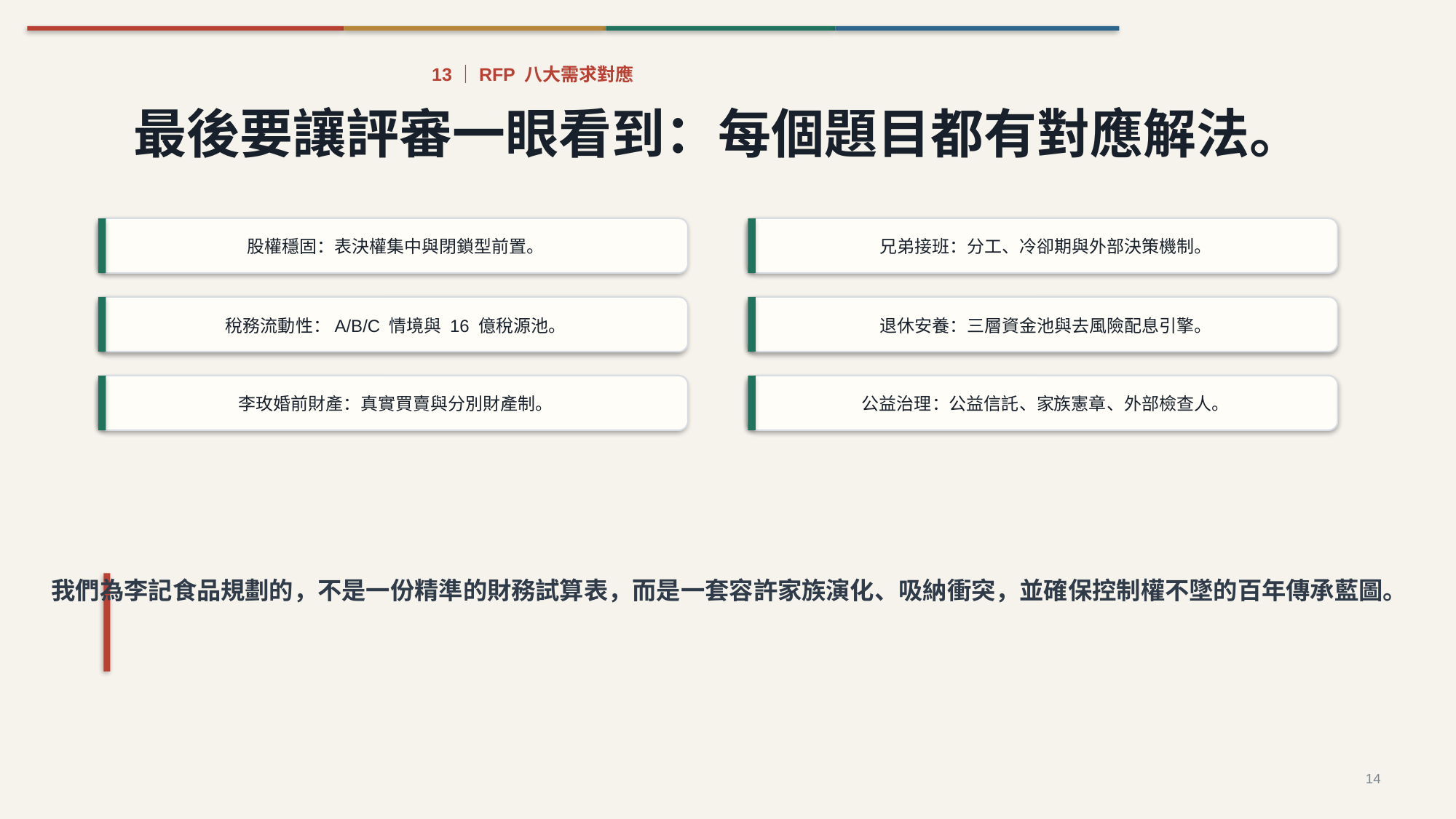

13｜RFP 八大需求對應
最後要讓評審一眼看到：每個題目都有對應解法。

股權穩固：表決權集中與閉鎖型前置。
兄弟接班：分工、冷卻期與外部決策機制。

稅務流動性：A/B/C 情境與 16 億稅源池。
退休安養：三層資金池與去風險配息引擎。

李玫婚前財產：真實買賣與分別財產制。
公益治理：公益信託、家族憲章、外部檢查人。

我們為李記食品規劃的，不是一份精準的財務試算表，而是一套容許家族演化、吸納衝突，並確保控制權不墜的百年傳承藍圖。
14